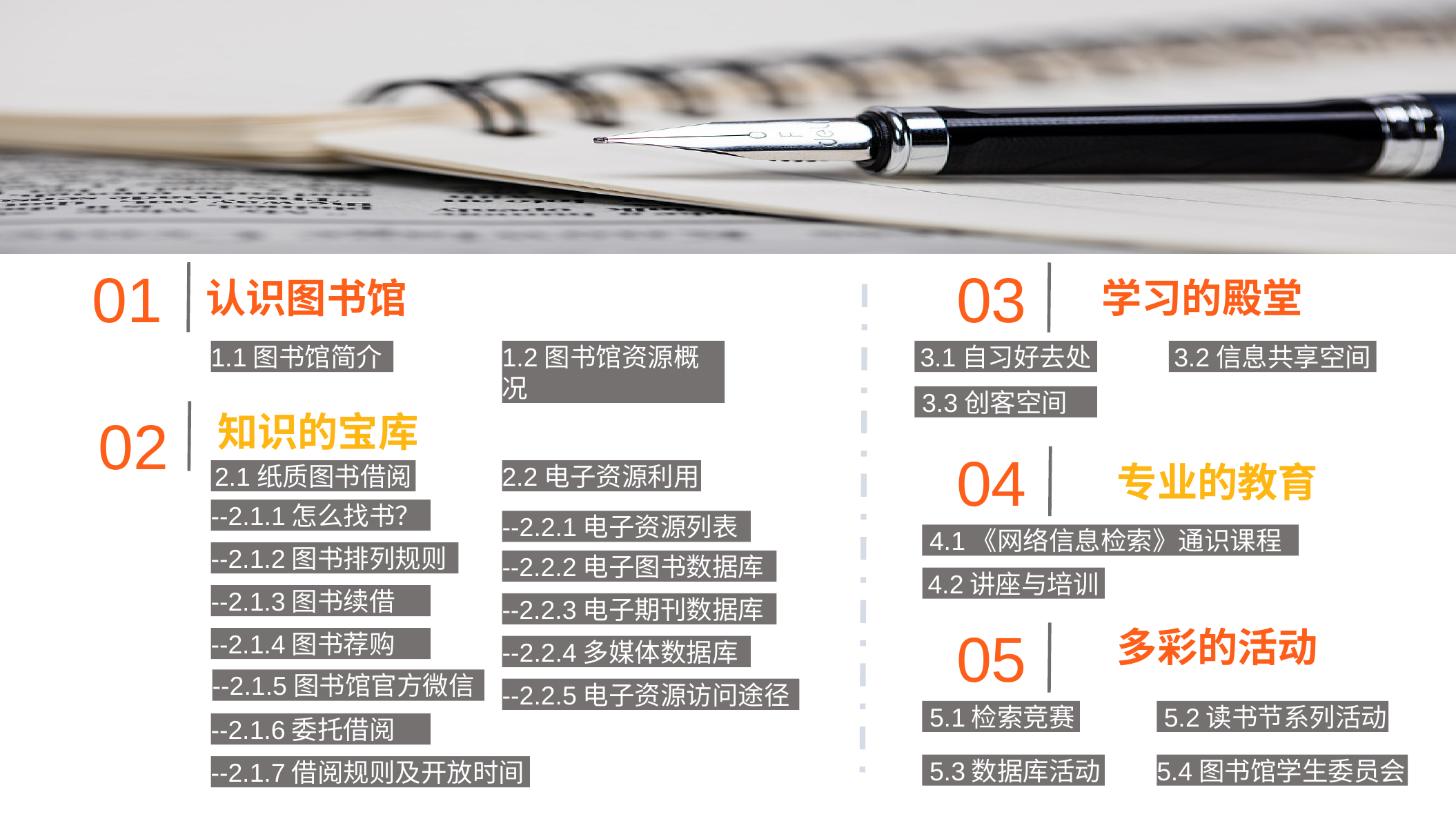

01
03
学习的殿堂
认识图书馆
1.1图书馆简介
1.2图书馆资源概况
3.1自习好去处
3.2信息共享空间
 3.3创客空间
知识的宝库
02
04
专业的教育
2.1纸质图书借阅
2.2电子资源利用
--2.1.1怎么找书？
--2.2.1电子资源列表
 4.1《网络信息检索》通识课程
--2.1.2图书排列规则
--2.2.2电子图书数据库
4.2讲座与培训
--2.1.3图书续借
--2.2.3电子期刊数据库
05
多彩的活动
--2.1.4图书荐购
--2.2.4多媒体数据库
--2.1.5图书馆官方微信
--2.2.5电子资源访问途径
 5.1检索竞赛
 5.2读书节系列活动
--2.1.6委托借阅
 5.3数据库活动
5.4图书馆学生委员会
--2.1.7借阅规则及开放时间